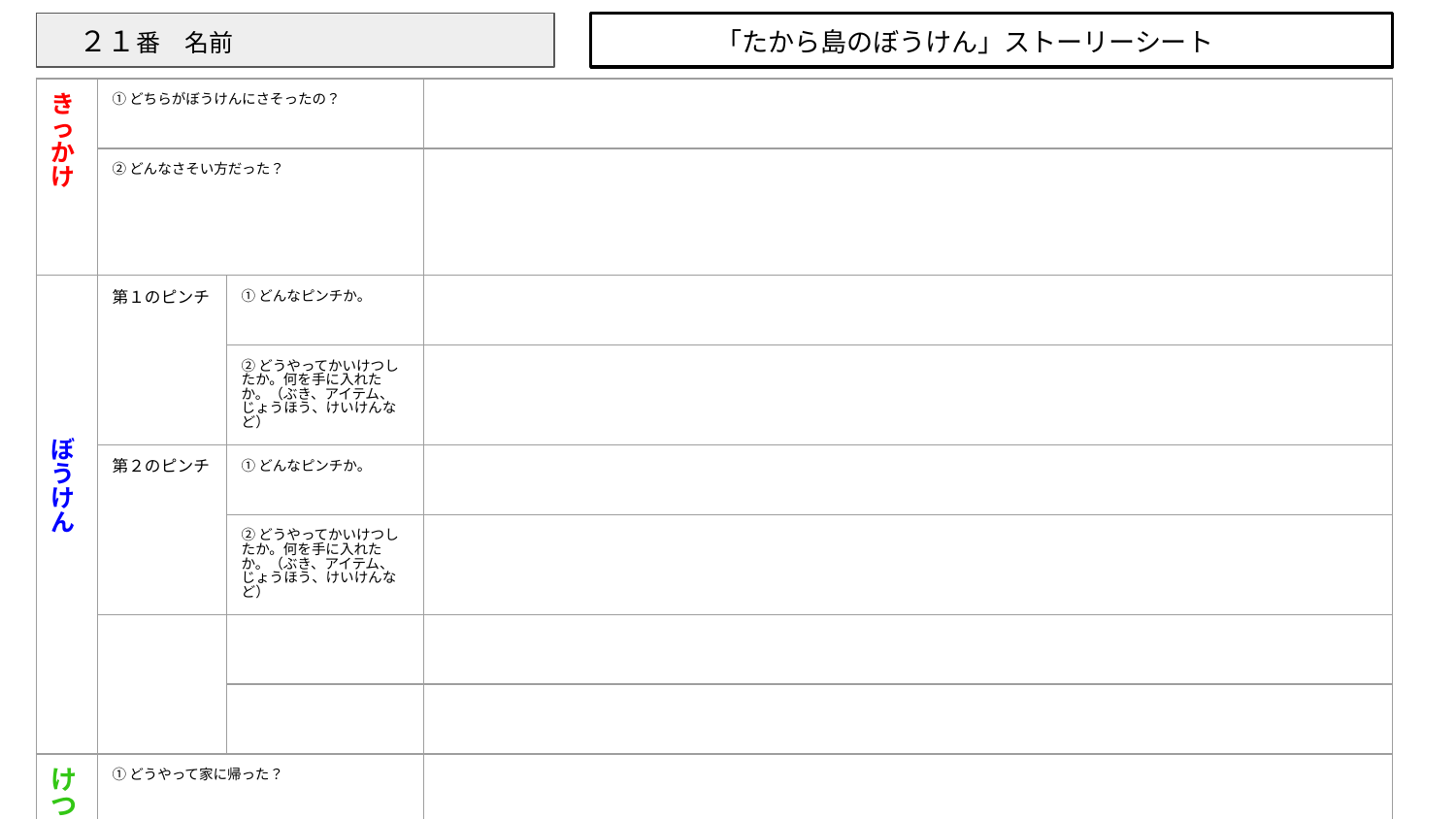

２１番　名前
「たから島のぼうけん」ストーリーシート
| きっかけ | ①どちらがぼうけんにさそったの？ |  |  |  |
| --- | --- | --- | --- | --- |
|  | ②どんなさそい方だった？ |  |  |  |
| ぼうけん | 第１のピンチ | ①どんなピンチか。 |  |  |
|  |  | ②どうやってかいけつしたか。何を手に入れたか。（ぶき、アイテム、じょうほう、けいけんなど） |  |  |
|  | 第２のピンチ | ①どんなピンチか。 |  |  |
|  |  | ②どうやってかいけつしたか。何を手に入れたか。（ぶき、アイテム、じょうほう、けいけんなど） |  |  |
|  |  |  |  |  |
|  |  |  |  |  |
| けつまつ | ①どうやって家に帰った？ |  |  |  |
|  | ②ぼうけんの前とかわったことはなに？ |  |  |  |